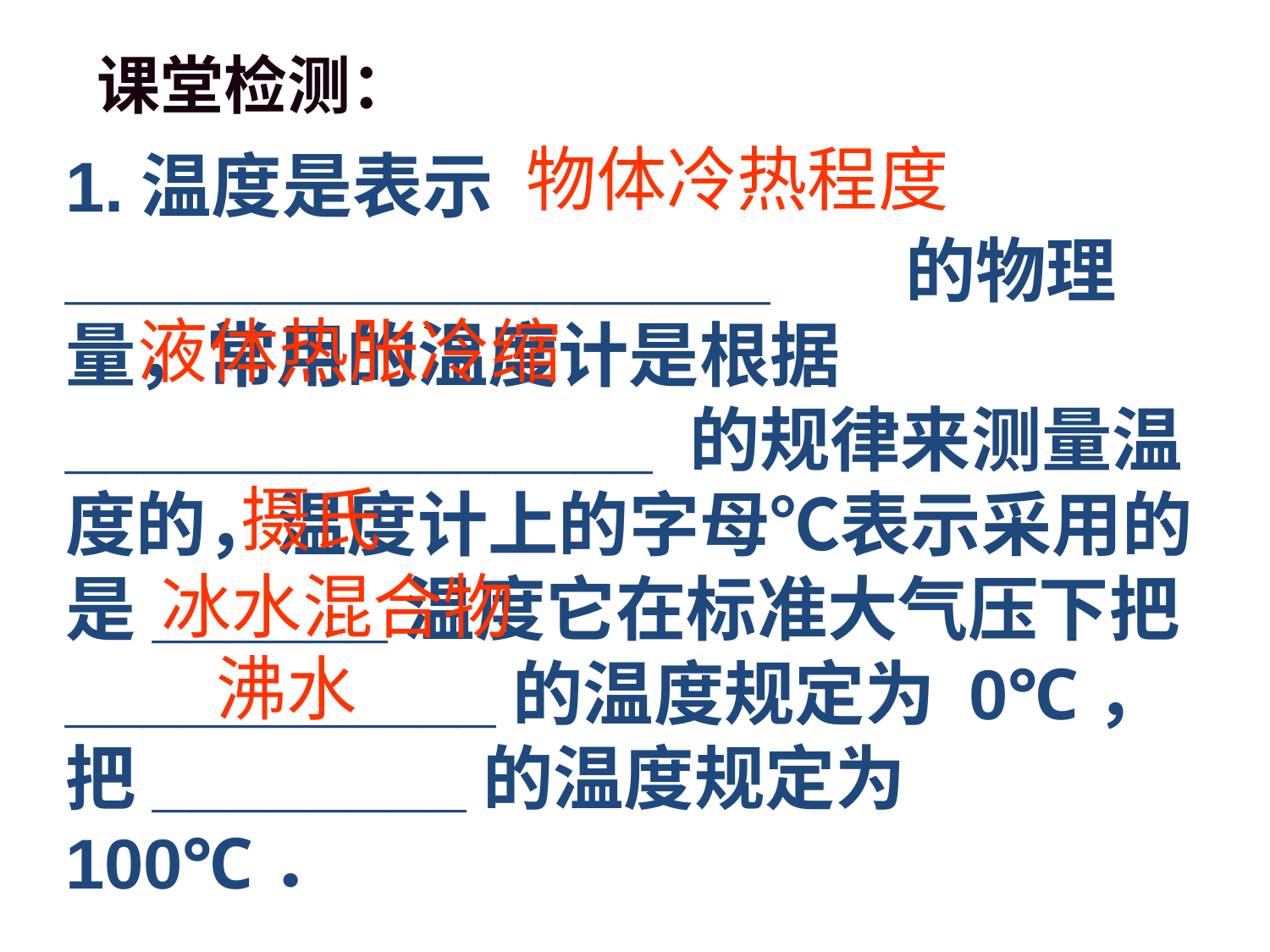

课堂检测：
物体冷热程度
1.温度是表示__________________      的物理量，常用的温度计是根据_______________ 的规律来测量温度的，温度计上的字母℃表示采用的是______温度它在标准大气压下把___________的温度规定为 0℃，把________的温度规定为100℃．
液体热胀冷缩
摄氏
冰水混合物
沸水